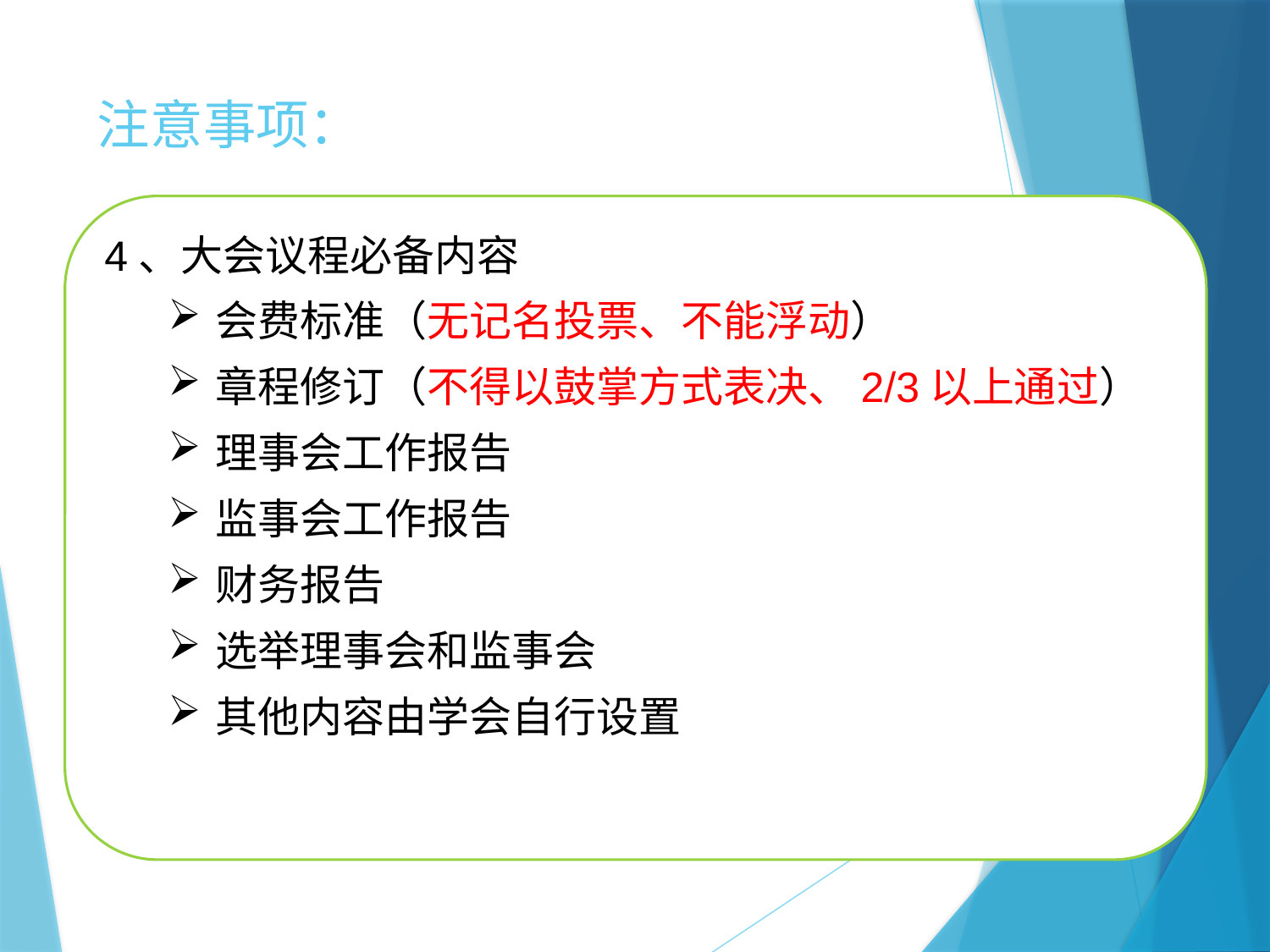

# 注意事项：
4、大会议程必备内容
会费标准（无记名投票、不能浮动）
章程修订（不得以鼓掌方式表决、2/3以上通过）
理事会工作报告
监事会工作报告
财务报告
选举理事会和监事会
其他内容由学会自行设置